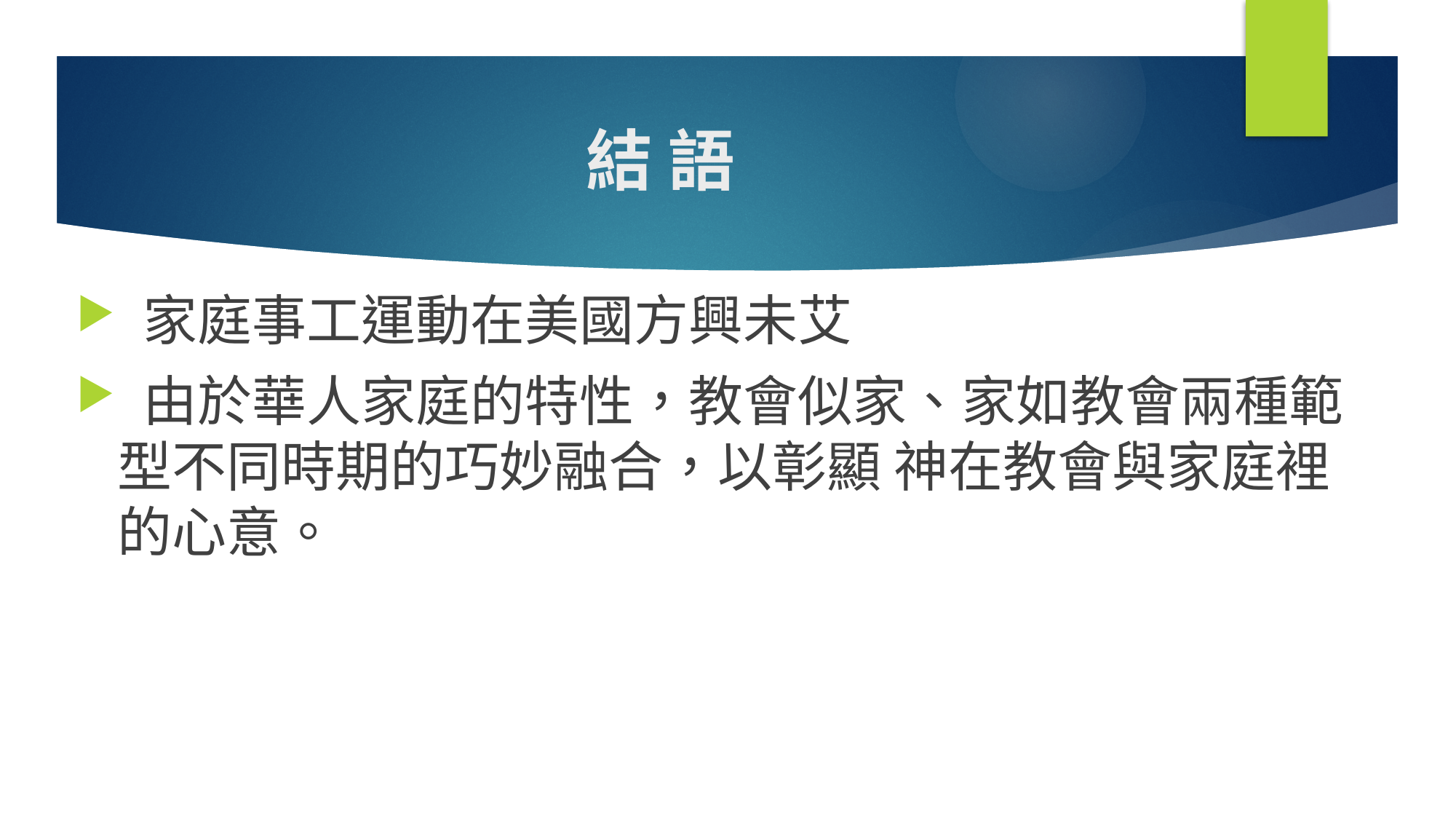

# 結 語
 家庭事工運動在美國方興未艾
 由於華人家庭的特性，教會似家、家如教會兩種範型不同時期的巧妙融合，以彰顯 神在教會與家庭裡的心意。